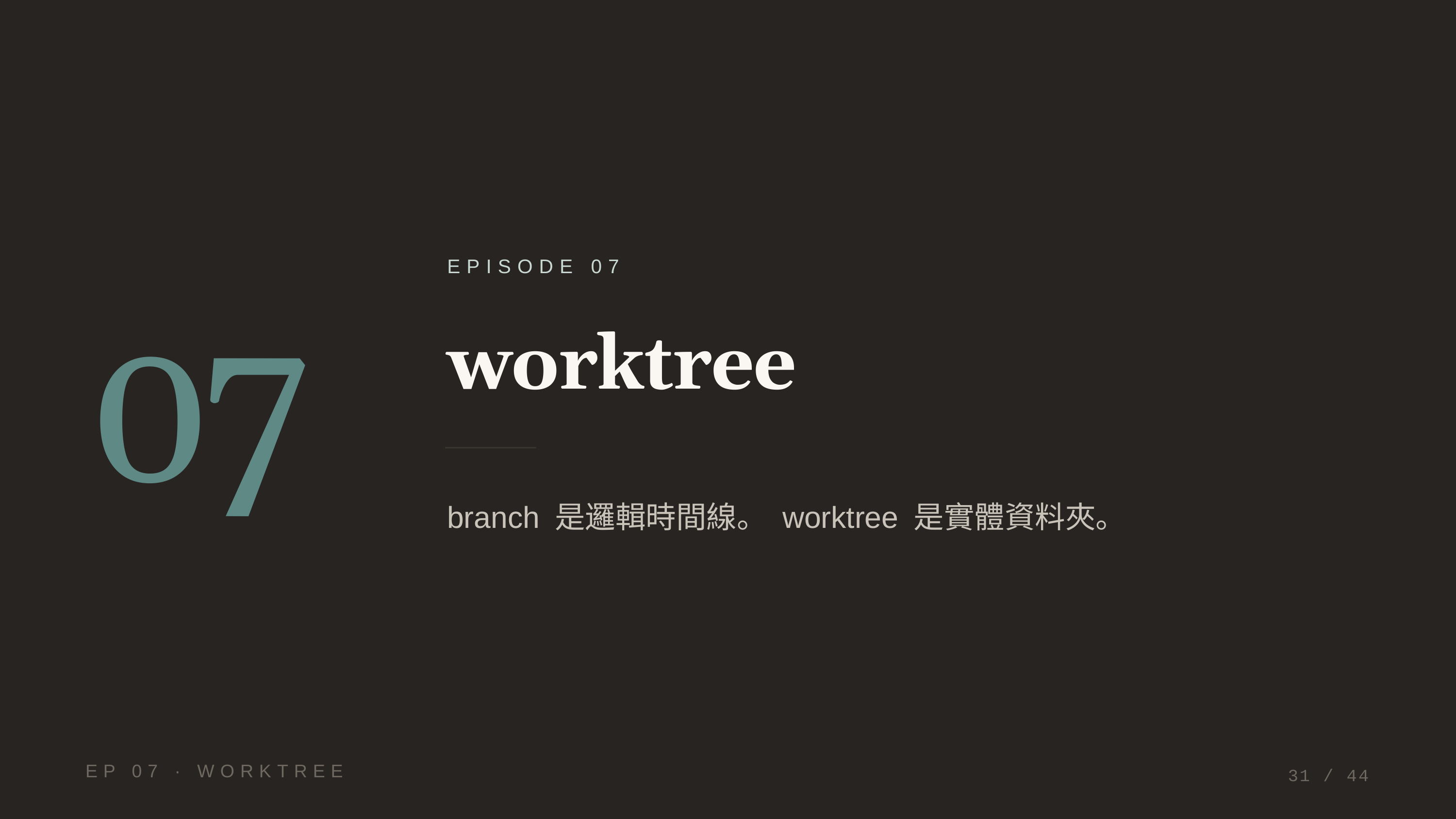

EPISODE 07
07
worktree

branch 是邏輯時間線。 worktree 是實體資料夾。
EP 07 · WORKTREE
31 / 44